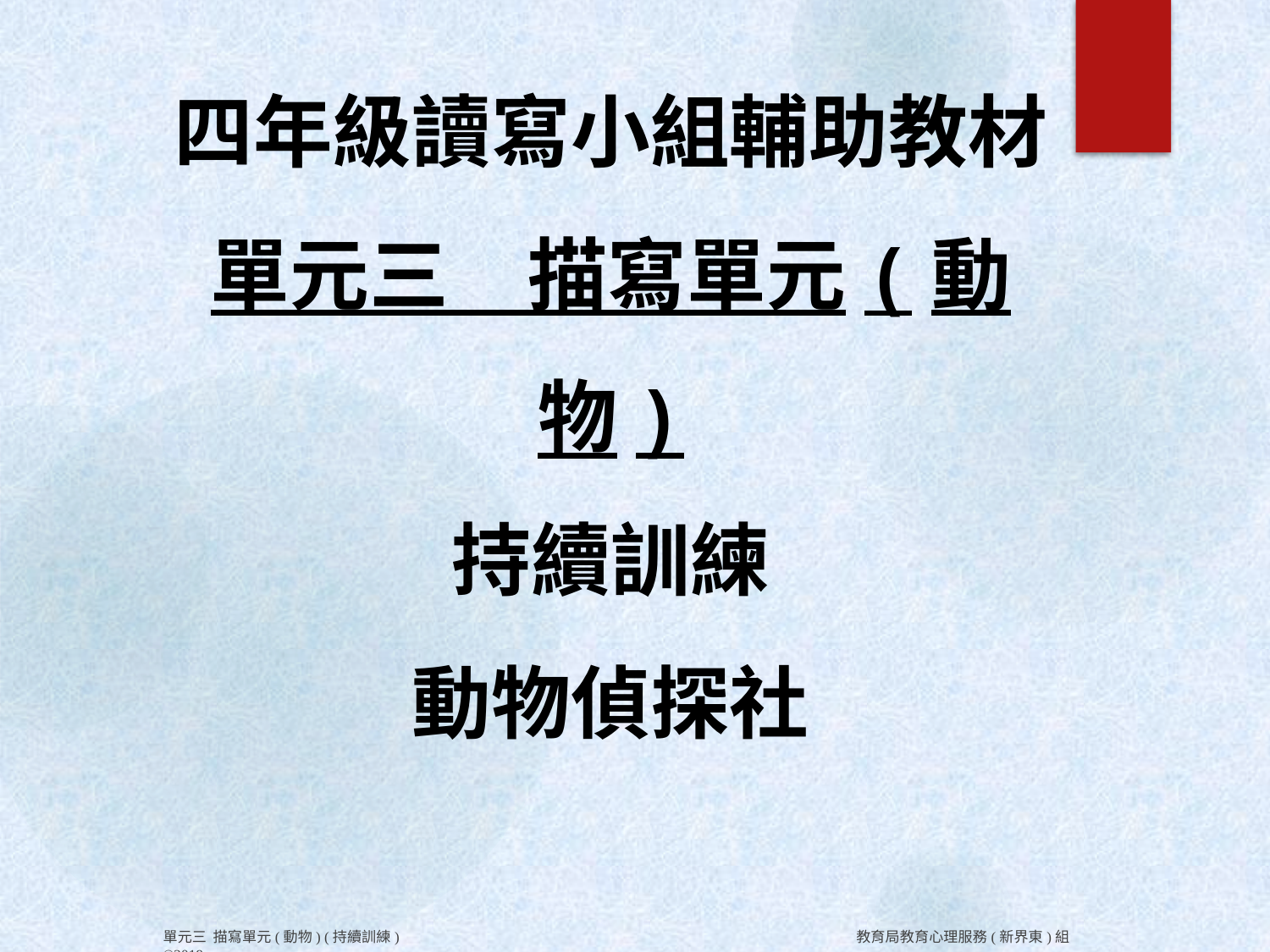

四年級讀寫小組輔助教材單元三　描寫單元(動物)
持續訓練
動物偵探社
單元三  描寫單元(動物) (持續訓練)                                                                                                                              教育局教育心理服務(新界東)組 ©2019